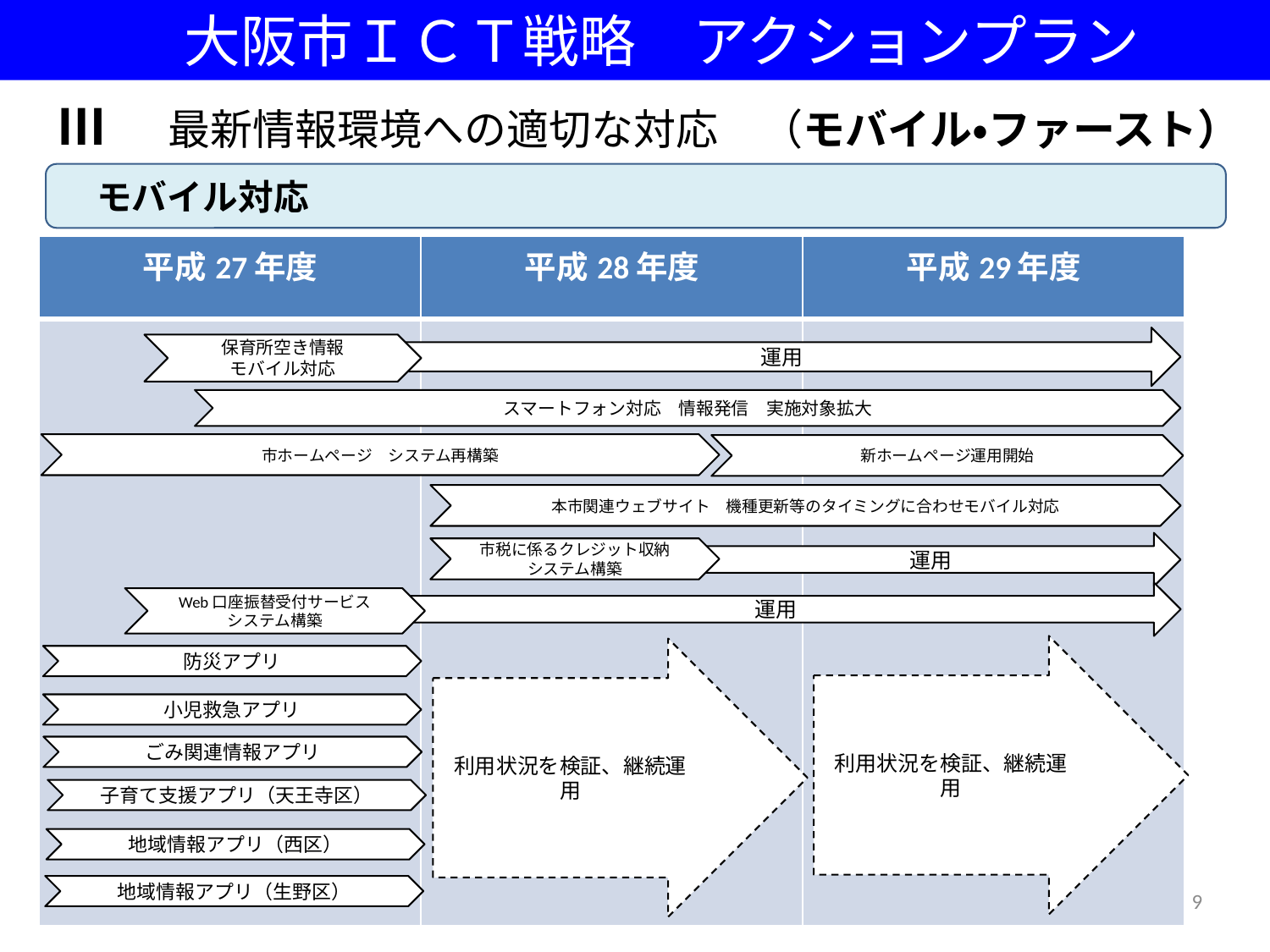

大阪市ＩＣＴ戦略　アクションプラン
Ⅲ　最新情報環境への適切な対応　（モバイル・ファースト）
　モバイル対応
| 平成27年度 | 平成28年度 | 平成29年度 |
| --- | --- | --- |
|  |  |  |
運用
保育所空き情報
モバイル対応
スマートフォン対応　情報発信　実施対象拡大
市ホームページ　システム再構築
新ホームページ運用開始
本市関連ウェブサイト　機種更新等のタイミングに合わせモバイル対応
運用
市税に係るクレジット収納
システム構築
運用
Web口座振替受付サービス
システム構築
利用状況を検証、継続運用
利用状況を検証、継続運用
防災アプリ
小児救急アプリ
ごみ関連情報アプリ
子育て支援アプリ（天王寺区）
地域情報アプリ（西区）
地域情報アプリ（生野区）
9